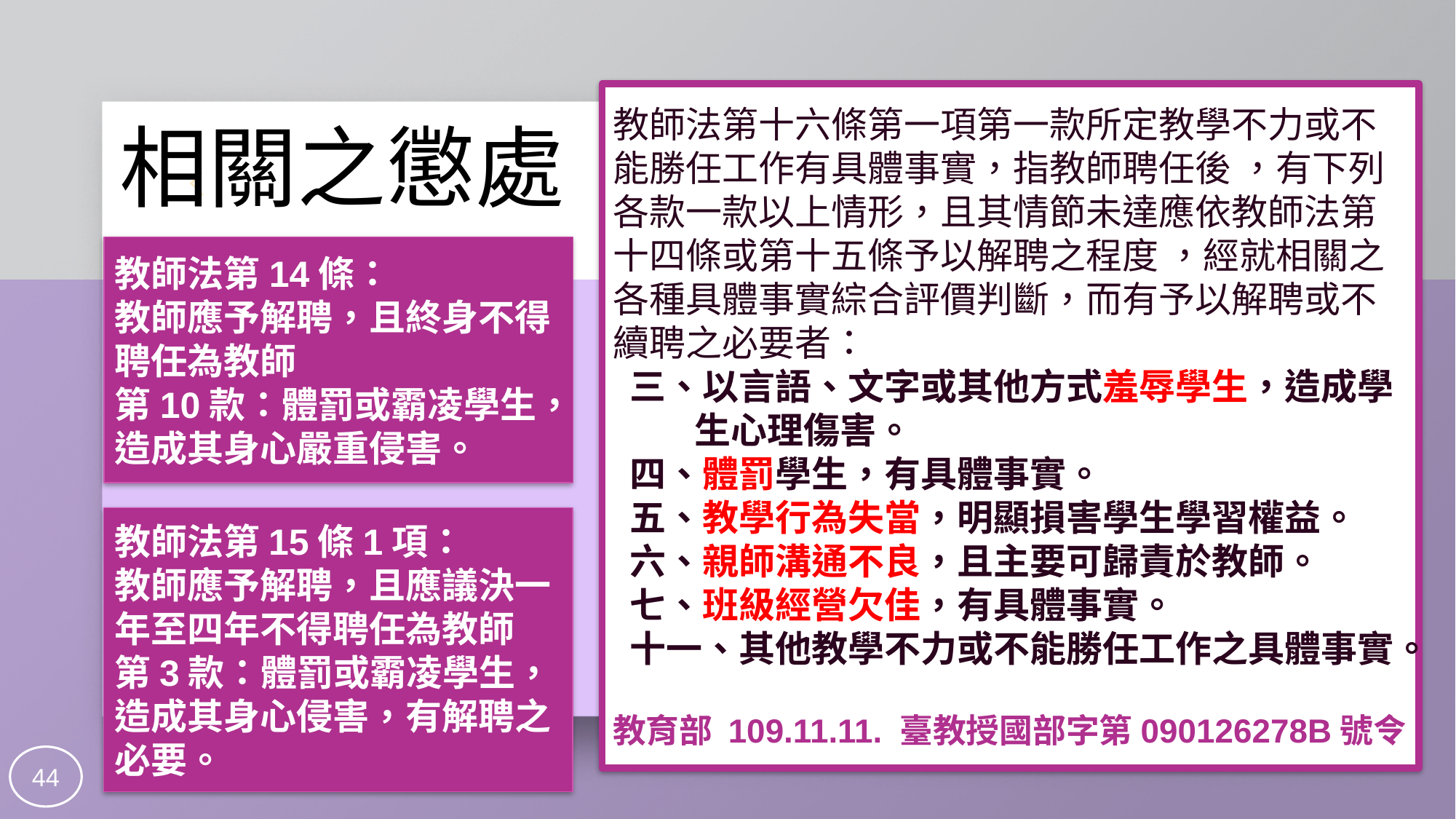

教師法第十六條第一項第一款所定教學不力或不能勝任工作有具體事實，指教師聘任後 ，有下列各款一款以上情形，且其情節未達應依教師法第十四條或第十五條予以解聘之程度 ，經就相關之各種具體事實綜合評價判斷，而有予以解聘或不續聘之必要者：
 三、以言語、文字或其他方式羞辱學生，造成學
          生心理傷害。
 四、體罰學生，有具體事實。
 五、教學行為失當，明顯損害學生學習權益。
 六、親師溝通不良，且主要可歸責於教師。
 七、班級經營欠佳，有具體事實。
 十一、其他教學不力或不能勝任工作之具體事實。
教育部 109.11.11. 臺教授國部字第090126278B號令
相關之懲處
ㄑ
教師法第14條：
教師應予解聘，且終身不得聘任為教師
第10款：體罰或霸凌學生，造成其身心嚴重侵害。
教師法第15條1項：
教師應予解聘，且應議決一年至四年不得聘任為教師
第3款：體罰或霸凌學生，造成其身心侵害，有解聘之必要。
44